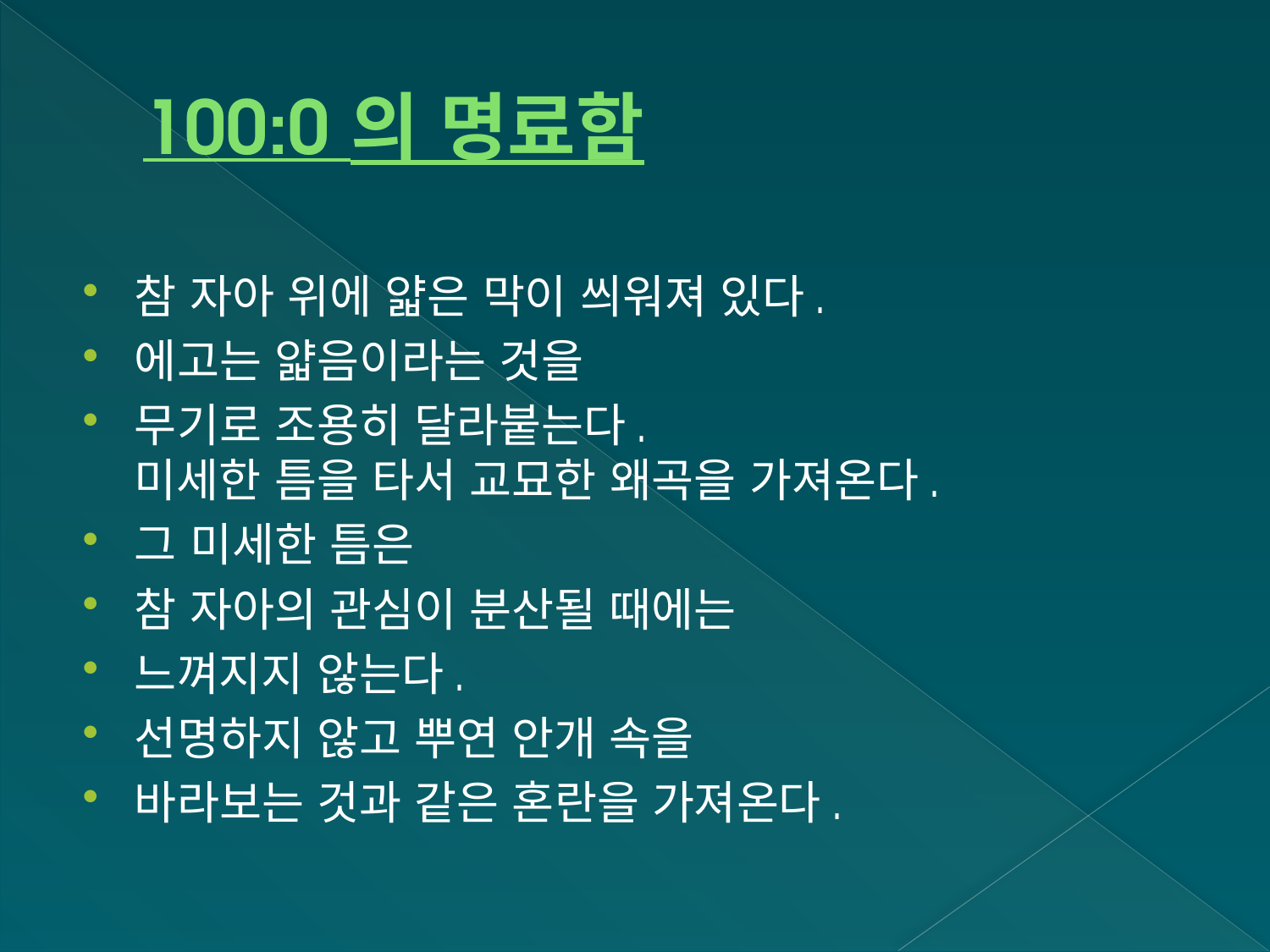

# 100:0 의 명료함
참 자아 위에 얇은 막이 씌워져 있다.
에고는 얇음이라는 것을
무기로 조용히 달라붙는다.
미세한 틈을 타서 교묘한 왜곡을 가져온다.
그 미세한 틈은
참 자아의 관심이 분산될 때에는
느껴지지 않는다.
선명하지 않고 뿌연 안개 속을
바라보는 것과 같은 혼란을 가져온다.